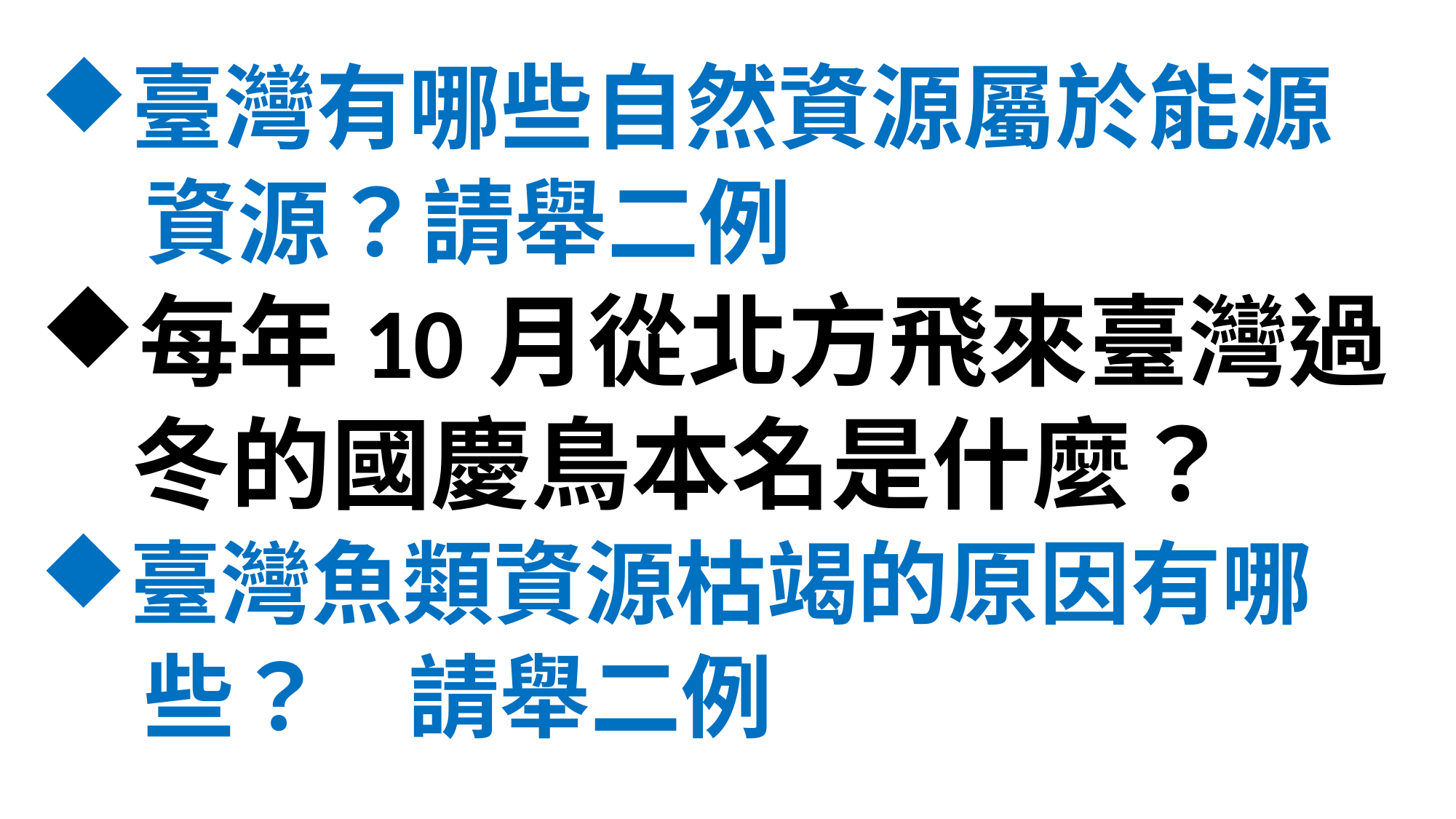

臺灣有哪些自然資源屬於能源
    資源？請舉二例
每年10月從北方飛來臺灣過
   冬的國慶鳥本名是什麼？
臺灣魚類資源枯竭的原因有哪
    些？    請舉二例